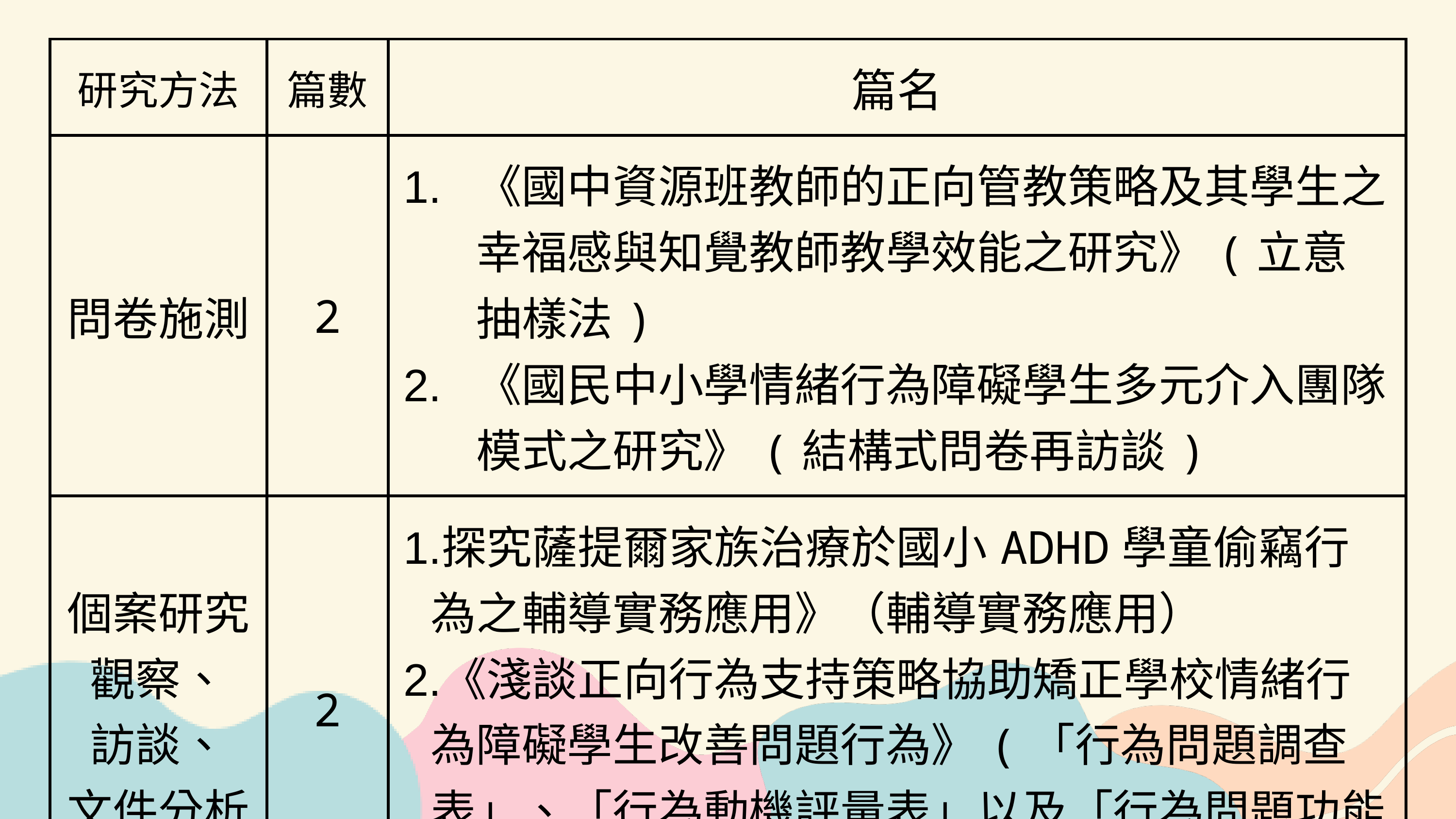

| 研究方法 | 篇數 | 篇名 |
| --- | --- | --- |
| 問卷施測 | 2 | 《國中資源班教師的正向管教策略及其學生之幸福感與知覺教師教學效能之研究》(立意抽樣法) 《國民中小學情緒行為障礙學生多元介入團隊模式之研究》(結構式問卷再訪談) |
| 個案研究 觀察、 訪談、 文件分析 | 2 | 探究薩提爾家族治療於國小ADHD學童偷竊行為之輔導實務應用》（輔導實務應用） 《淺談正向行為支持策略協助矯正學校情緒行為障礙學生改善問題行為》(「行為問題調查表」、「行為動機評量表」以及「行為問題功能觀察紀錄表」) |